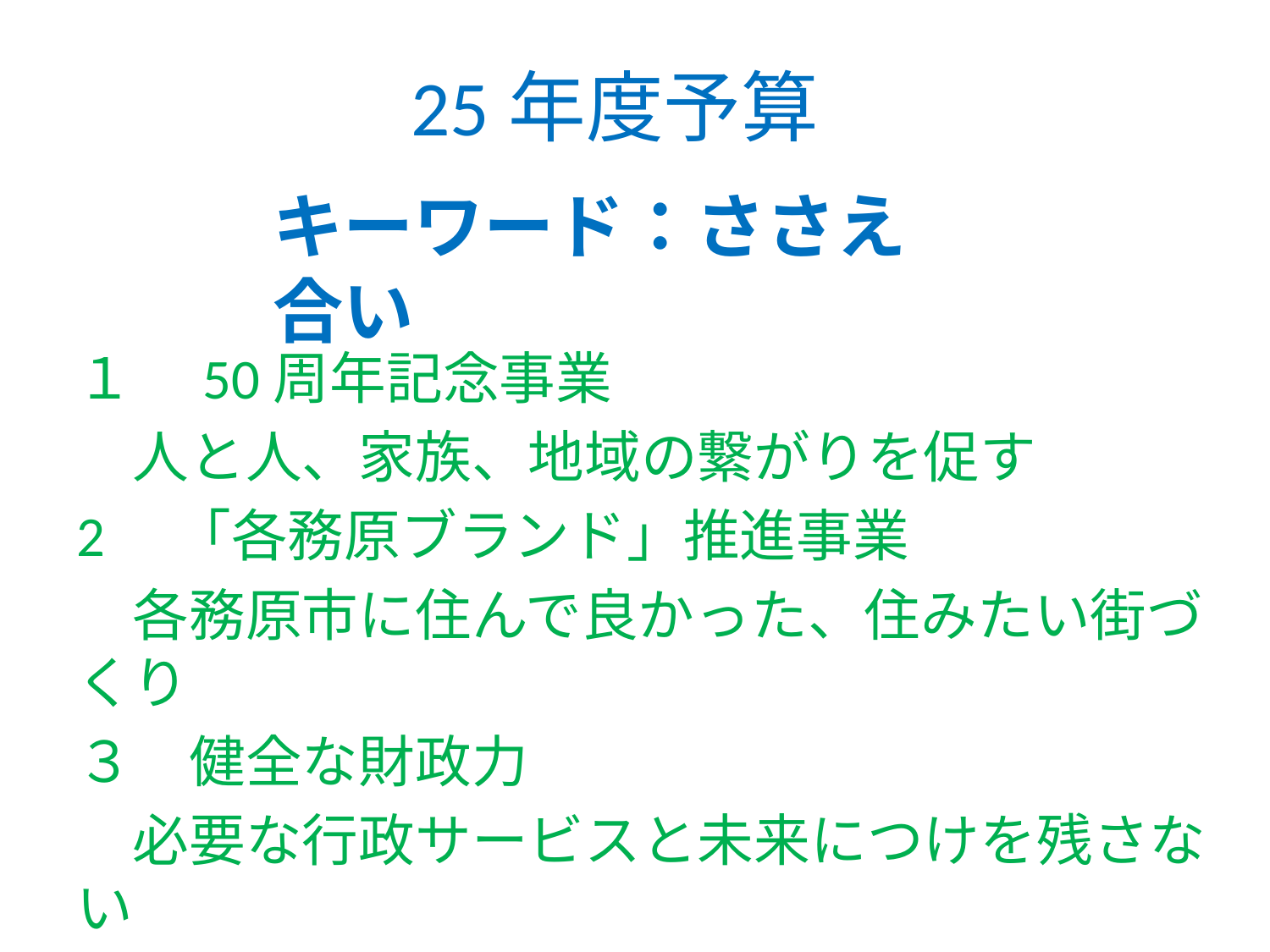

# 25年度予算
キーワード：ささえ合い
１　50周年記念事業
　人と人、家族、地域の繋がりを促す
2　「各務原ブランド」推進事業
　各務原市に住んで良かった、住みたい街づくり
３　健全な財政力
　必要な行政サービスと未来につけを残さない